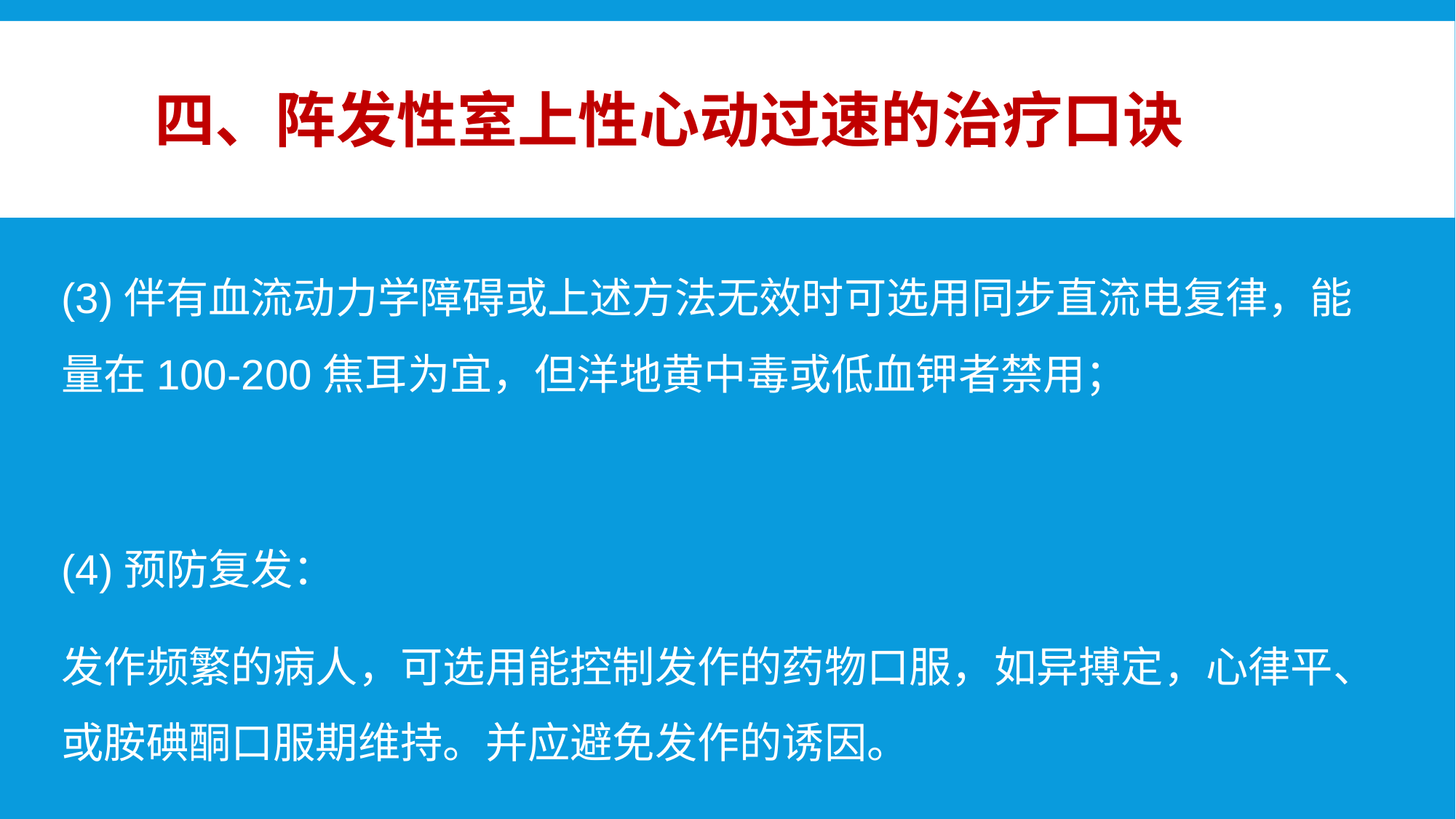

# 四、阵发性室上性心动过速的治疗口诀
(3)伴有血流动力学障碍或上述方法无效时可选用同步直流电复律，能量在100-200焦耳为宜，但洋地黄中毒或低血钾者禁用；

(4)预防复发：
发作频繁的病人，可选用能控制发作的药物口服，如异搏定，心律平、或胺碘酮口服期维持。并应避免发作的诱因。